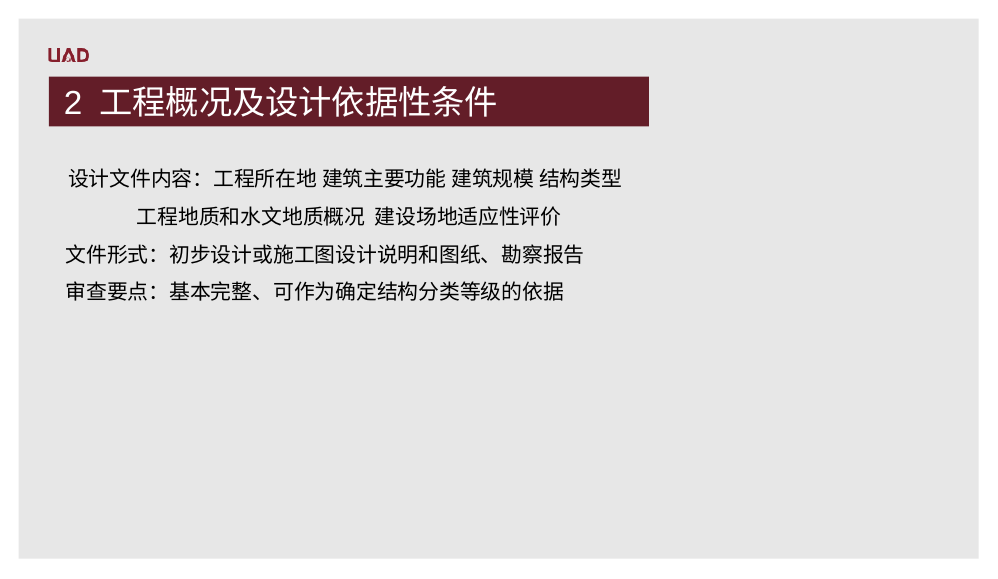

2 工程概况及设计依据性条件
  设计文件内容：工程所在地 建筑主要功能 建筑规模 结构类型
                 工程地质和水文地质概况  建设场地适应性评价
  文件形式：初步设计或施工图设计说明和图纸、勘察报告
  审查要点：基本完整、可作为确定结构分类等级的依据